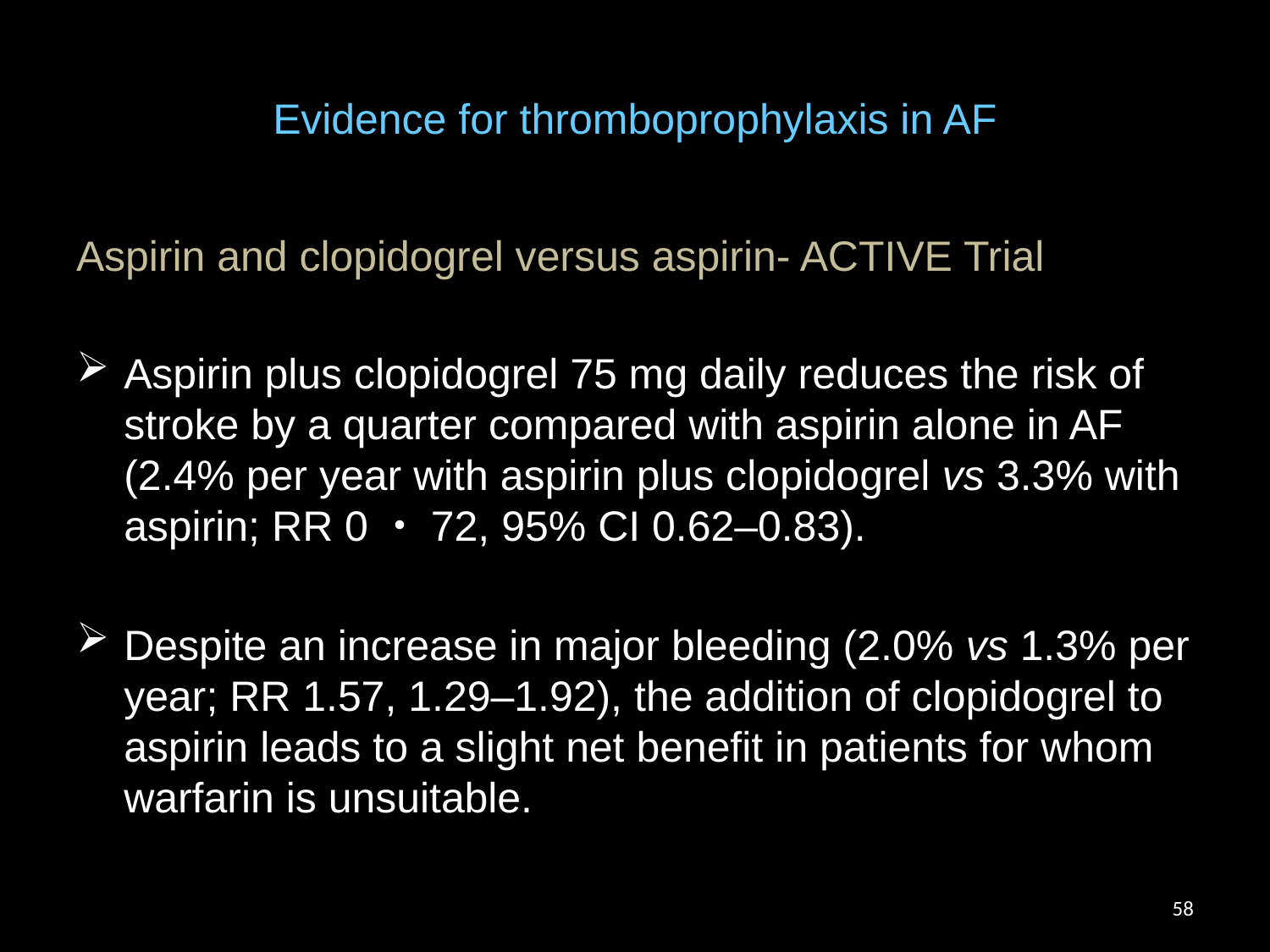

# Evidence for thromboprophylaxis in AF
Aspirin and clopidogrel versus aspirin- ACTIVE Trial

Aspirin plus clopidogrel 75 mg daily reduces the risk of stroke by a quarter compared with aspirin alone in AF (2.4% per year with aspirin plus clopidogrel vs 3.3% with aspirin; RR 0・72, 95% CI 0.62–0.83).

Despite an increase in major bleeding (2.0% vs 1.3% per year; RR 1.57, 1.29–1.92), the addition of clopidogrel to aspirin leads to a slight net benefit in patients for whom warfarin is unsuitable.
58